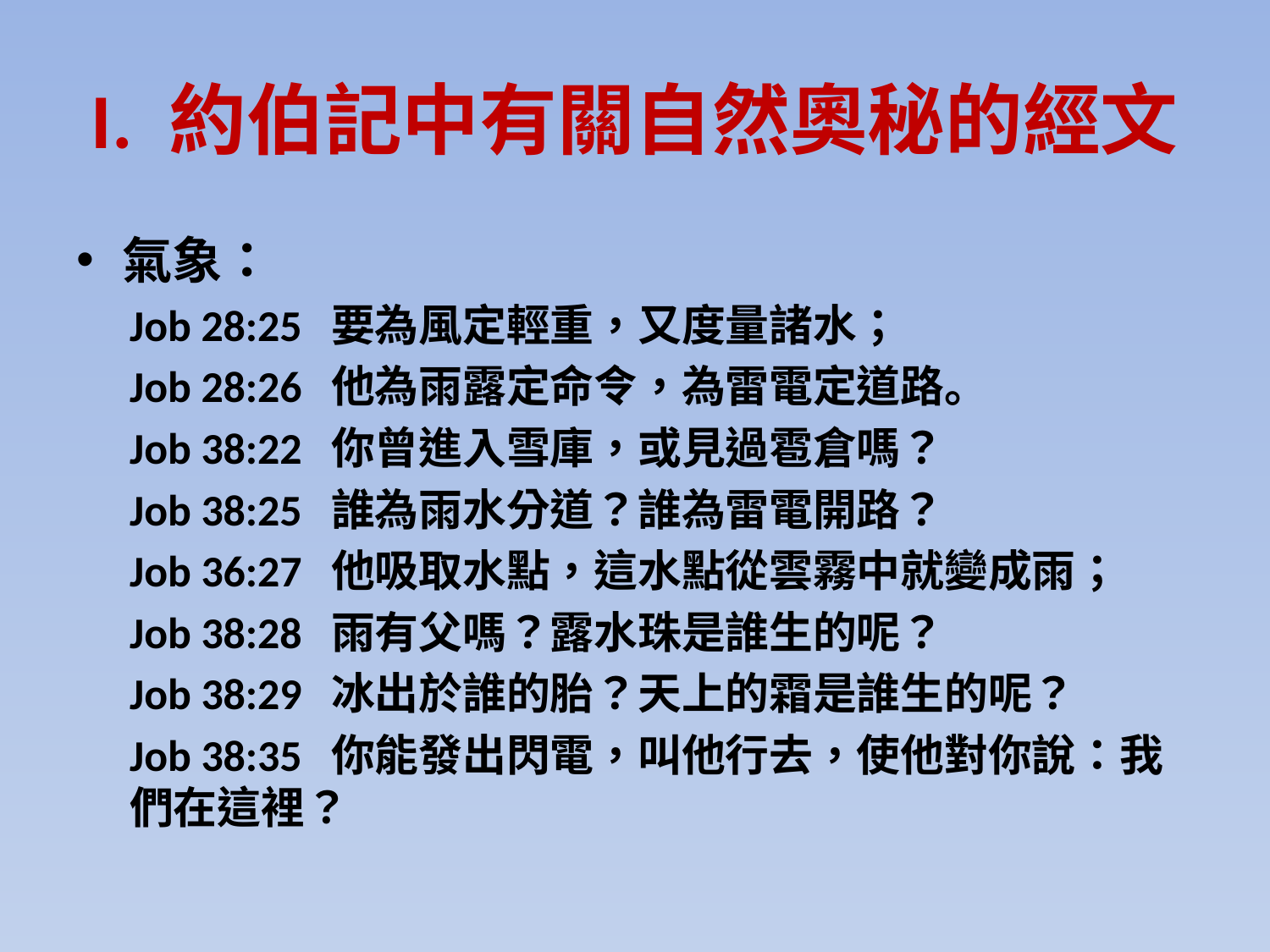

# I. 約伯記中有關自然奧秘的經文
氣象：
Job 28:25  要為風定輕重，又度量諸水；
Job 28:26  他為雨露定命令，為雷電定道路。
Job 38:22  你曾進入雪庫，或見過雹倉嗎？
Job 38:25  誰為雨水分道？誰為雷電開路？
Job 36:27  他吸取水點，這水點從雲霧中就變成雨；
Job 38:28  雨有父嗎？露水珠是誰生的呢？
Job 38:29  冰出於誰的胎？天上的霜是誰生的呢？
Job 38:35  你能發出閃電，叫他行去，使他對你說：我們在這裡？